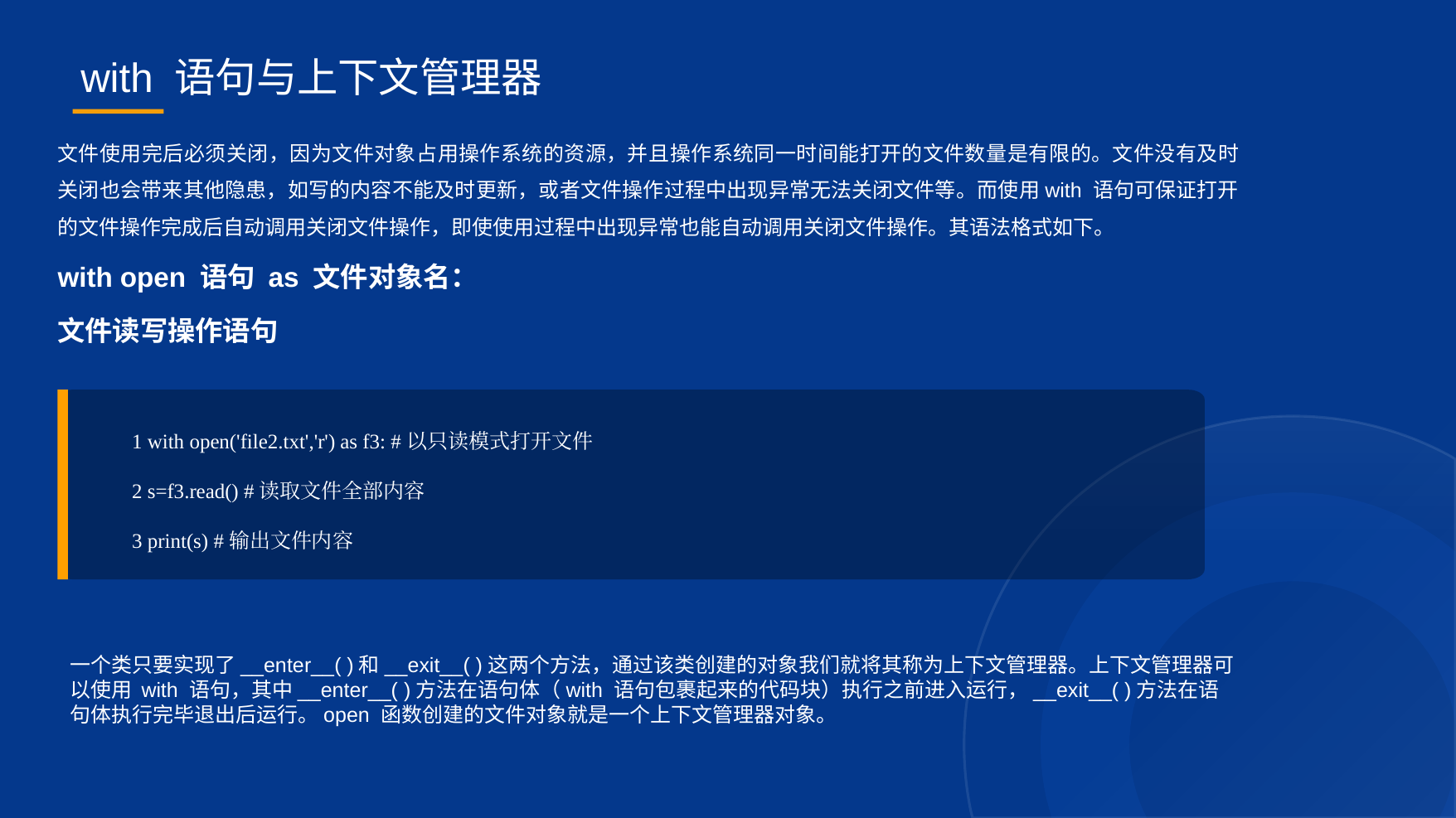

with 语句与上下文管理器

文件使用完后必须关闭，因为文件对象占用操作系统的资源，并且操作系统同一时间能打开的文件数量是有限的。文件没有及时关闭也会带来其他隐患，如写的内容不能及时更新，或者文件操作过程中出现异常无法关闭文件等。而使用with 语句可保证打开的文件操作完成后自动调用关闭文件操作，即使使用过程中出现异常也能自动调用关闭文件操作。其语法格式如下。
with open 语句 as 文件对象名：
文件读写操作语句

1 with open('file2.txt','r') as f3: #以只读模式打开文件
2 s=f3.read() #读取文件全部内容
3 print(s) #输出文件内容
一个类只要实现了__enter__( )和__exit__( )这两个方法，通过该类创建的对象我们就将其称为上下文管理器。上下文管理器可以使用 with 语句，其中__enter__( )方法在语句体（with 语句包裹起来的代码块）执行之前进入运行，__exit__( )方法在语句体执行完毕退出后运行。open 函数创建的文件对象就是一个上下文管理器对象。